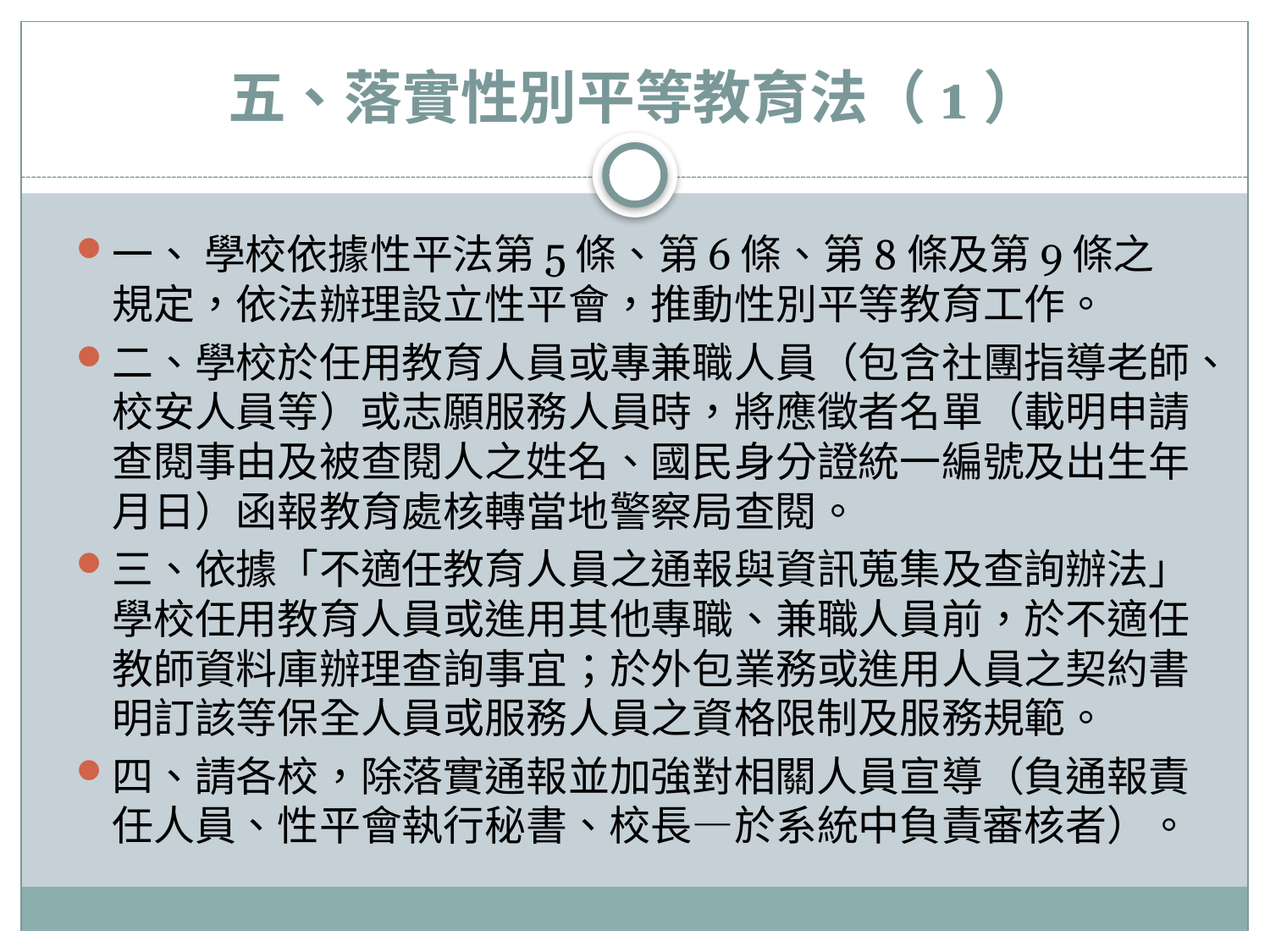

# 五、落實性別平等教育法（1）
一、 學校依據性平法第5條、第6條、第8條及第9條之規定，依法辦理設立性平會，推動性別平等教育工作。
二、學校於任用教育人員或專兼職人員（包含社團指導老師、校安人員等）或志願服務人員時，將應徵者名單（載明申請查閱事由及被查閱人之姓名、國民身分證統一編號及出生年月日）函報教育處核轉當地警察局查閱。
三、依據「不適任教育人員之通報與資訊蒐集及查詢辦法」學校任用教育人員或進用其他專職、兼職人員前，於不適任教師資料庫辦理查詢事宜；於外包業務或進用人員之契約書明訂該等保全人員或服務人員之資格限制及服務規範。
四、請各校，除落實通報並加強對相關人員宣導（負通報責任人員、性平會執行秘書、校長—於系統中負責審核者）。